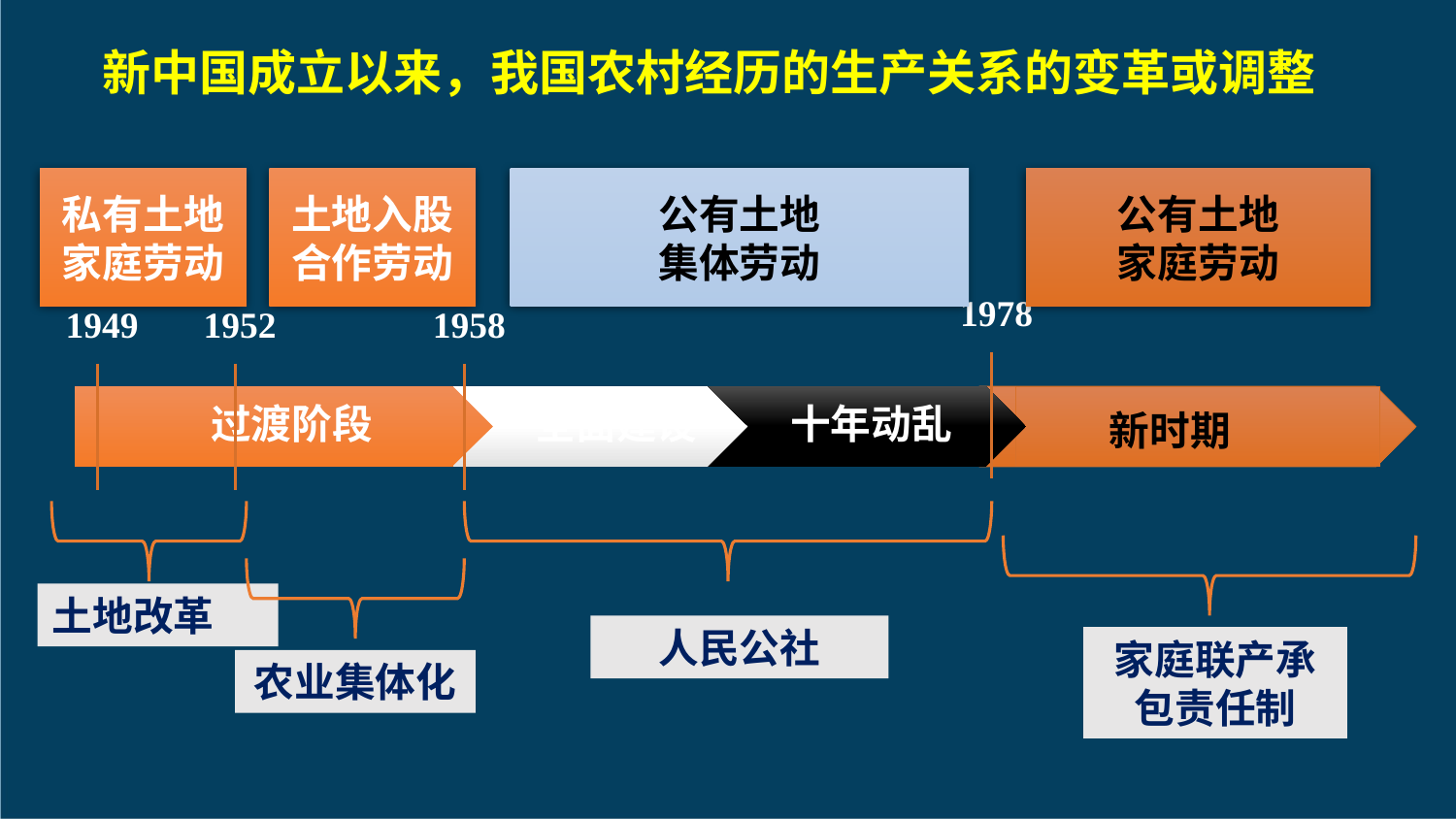

新中国成立以来，我国农村经历的生产关系的变革或调整
私有土地
家庭劳动
土地入股
合作劳动
公有土地
集体劳动
公有土地
家庭劳动

1978
1949
1952
1958

过渡阶段
全面建设
十年动乱

新时期

土地改革
人民公社
家庭联产承包责任制
农业集体化